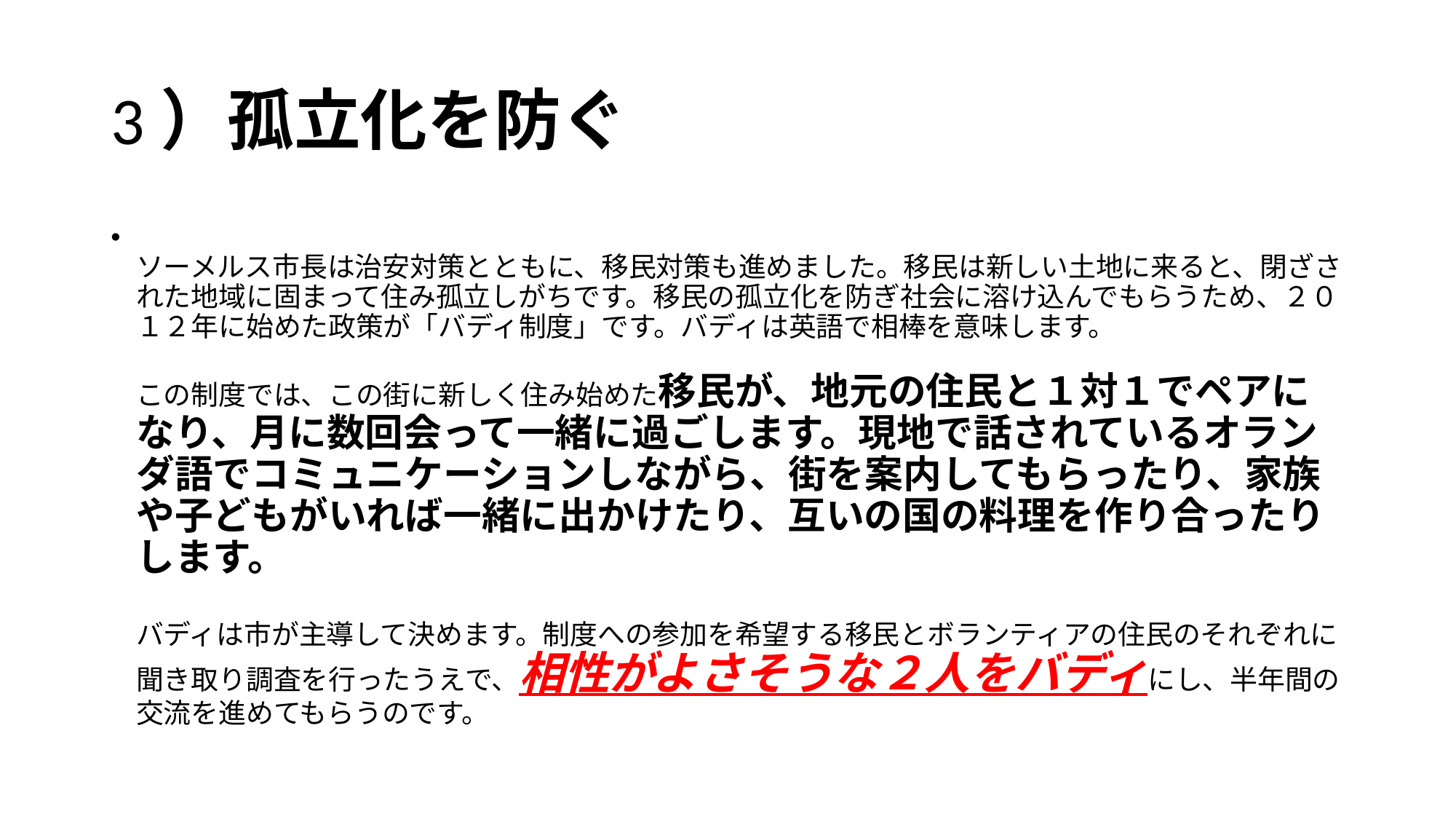

# 3）孤立化を防ぐ
ソーメルス市長は治安対策とともに、移民対策も進めました。移民は新しい土地に来ると、閉ざされた地域に固まって住み孤立しがちです。移民の孤立化を防ぎ社会に溶け込んでもらうため、２０１２年に始めた政策が「バディ制度」です。バディは英語で相棒を意味します。
この制度では、この街に新しく住み始めた移民が、地元の住民と１対１でペアになり、月に数回会って一緒に過ごします。現地で話されているオランダ語でコミュニケーションしながら、街を案内してもらったり、家族や子どもがいれば一緒に出かけたり、互いの国の料理を作り合ったりします。
バディは市が主導して決めます。制度への参加を希望する移民とボランティアの住民のそれぞれに聞き取り調査を行ったうえで、相性がよさそうな２人をバディにし、半年間の交流を進めてもらうのです。